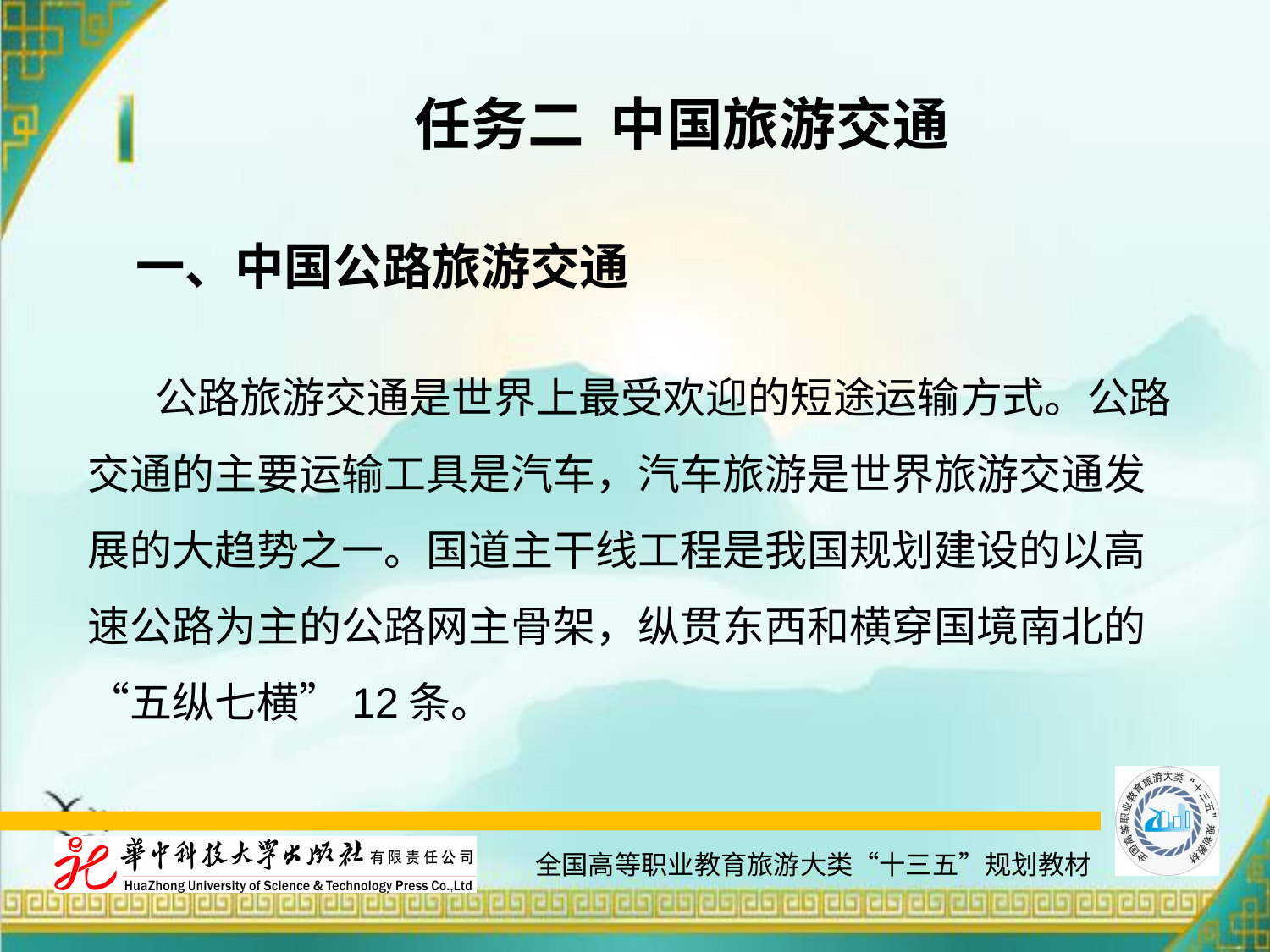

任务二  中国旅游交通
一、中国公路旅游交通

 公路旅游交通是世界上最受欢迎的短途运输方式。公路交通的主要运输工具是汽车，汽车旅游是世界旅游交通发展的大趋势之一。国道主干线工程是我国规划建设的以高速公路为主的公路网主骨架，纵贯东西和横穿国境南北的“五纵七横”12条。